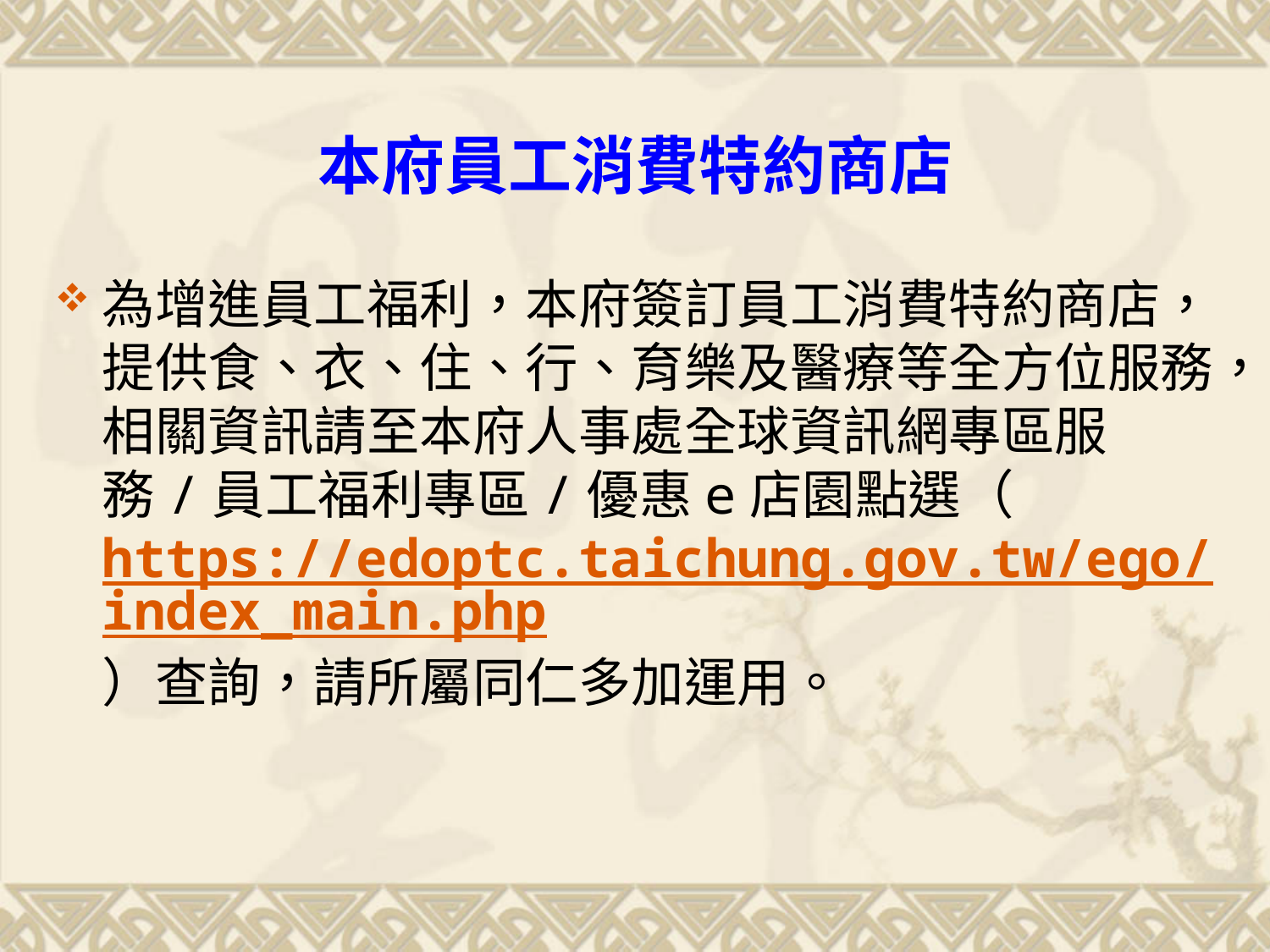

本府員工消費特約商店
為增進員工福利，本府簽訂員工消費特約商店，提供食、衣、住、行、育樂及醫療等全方位服務，相關資訊請至本府人事處全球資訊網專區服務/員工福利專區/優惠e店園點選（https://edoptc.taichung.gov.tw/ego/index_main.php）查詢，請所屬同仁多加運用。